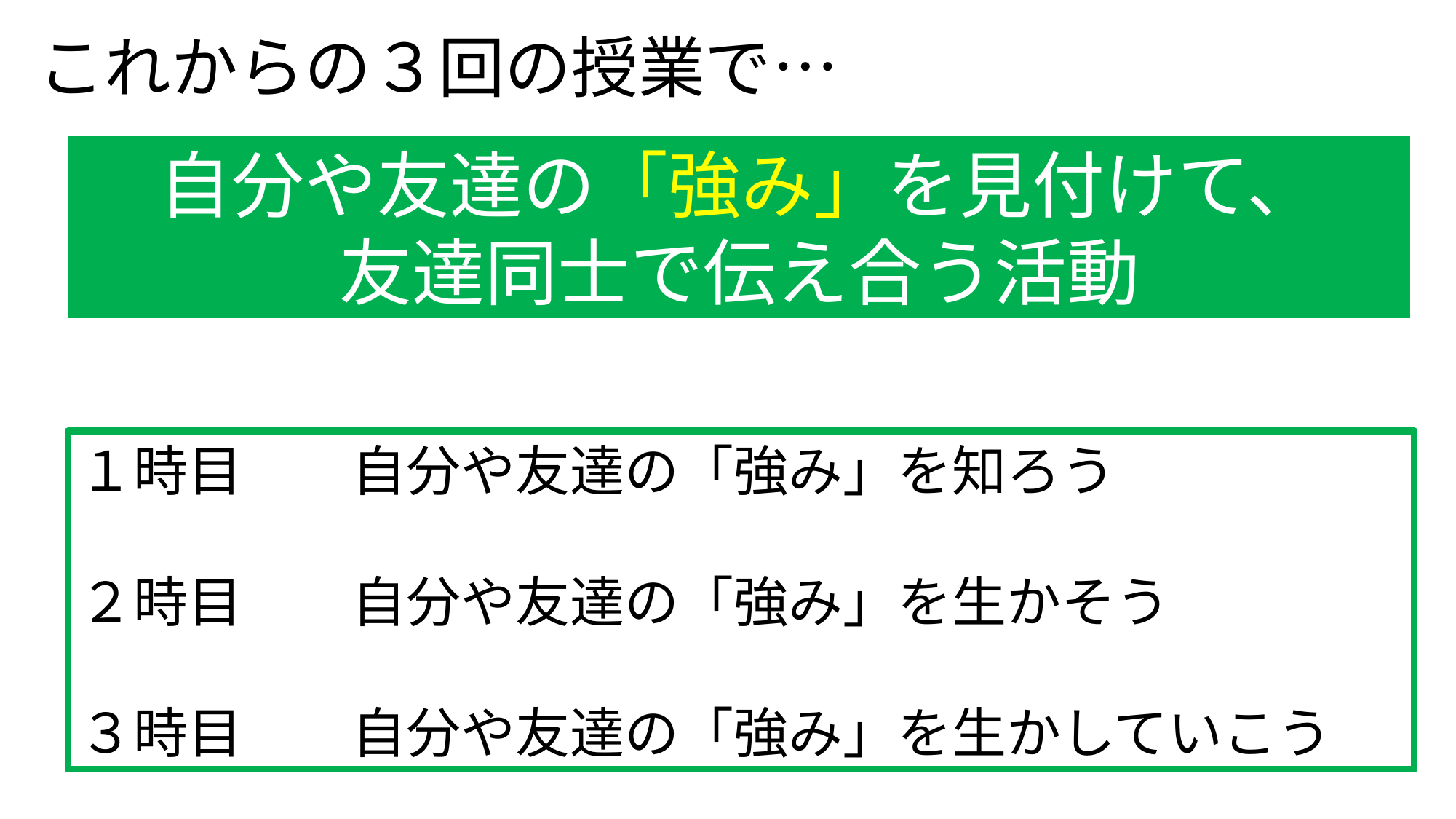

これからの３回の授業で…
自分や友達の「強み」を見付けて、
友達同士で伝え合う活動
１時目　　自分や友達の「強み」を知ろう

２時目　　自分や友達の「強み」を生かそう

３時目　　自分や友達の「強み」を生かしていこう